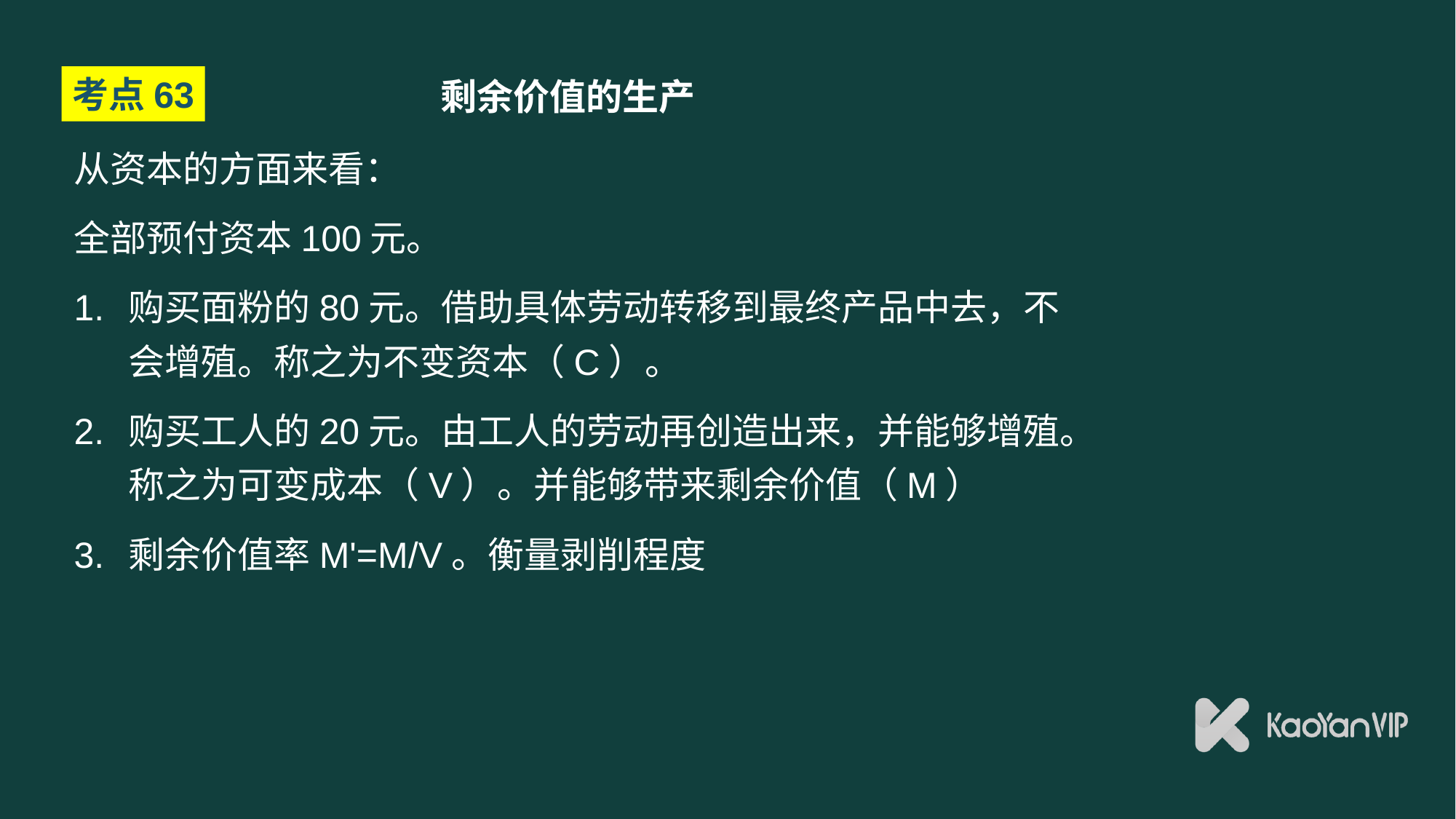

# 剩余价值的生产
考点63
从资本的方面来看：
全部预付资本100元。
购买面粉的80元。借助具体劳动转移到最终产品中去，不会增殖。称之为不变资本（C）。
购买工人的20元。由工人的劳动再创造出来，并能够增殖。称之为可变成本（V）。并能够带来剩余价值（M）
剩余价值率M'=M/V。衡量剥削程度